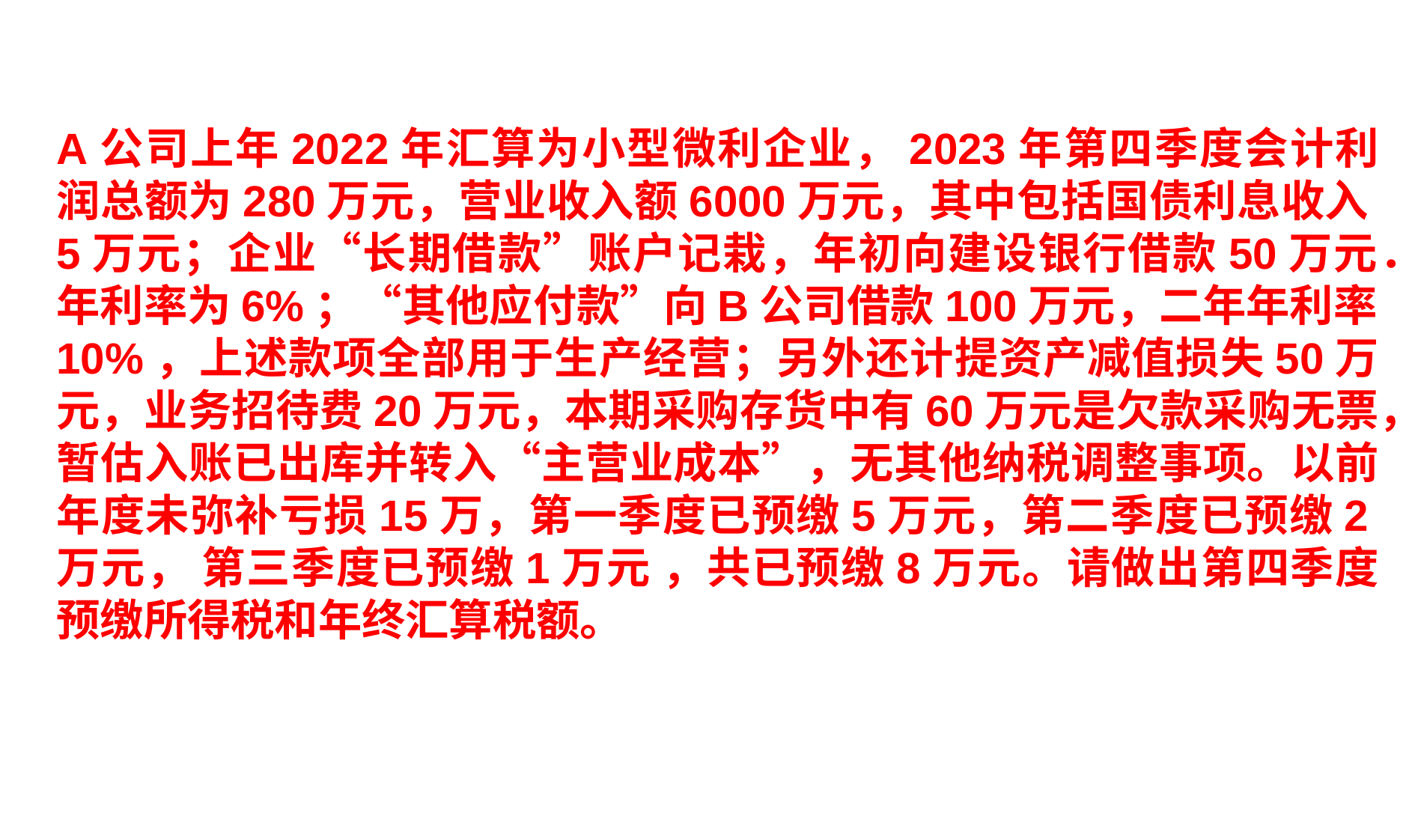

A公司上年2022年汇算为小型微利企业，2023年第四季度会计利润总额为280万元，营业收入额6000万元，其中包括国债利息收入5万元；企业“长期借款”账户记栽，年初向建设银行借款50万元．年利率为6%；“其他应付款”向B公司借款100万元，二年年利率10%，上述款项全部用于生产经营；另外还计提资产减值损失50万元，业务招待费20万元，本期采购存货中有60万元是欠款采购无票，暂估入账已出库并转入“主营业成本”，无其他纳税调整事项。以前年度未弥补亏损15万，第一季度已预缴5万元，第二季度已预缴2万元， 第三季度已预缴1万元 ，共已预缴8万元。请做出第四季度预缴所得税和年终汇算税额。